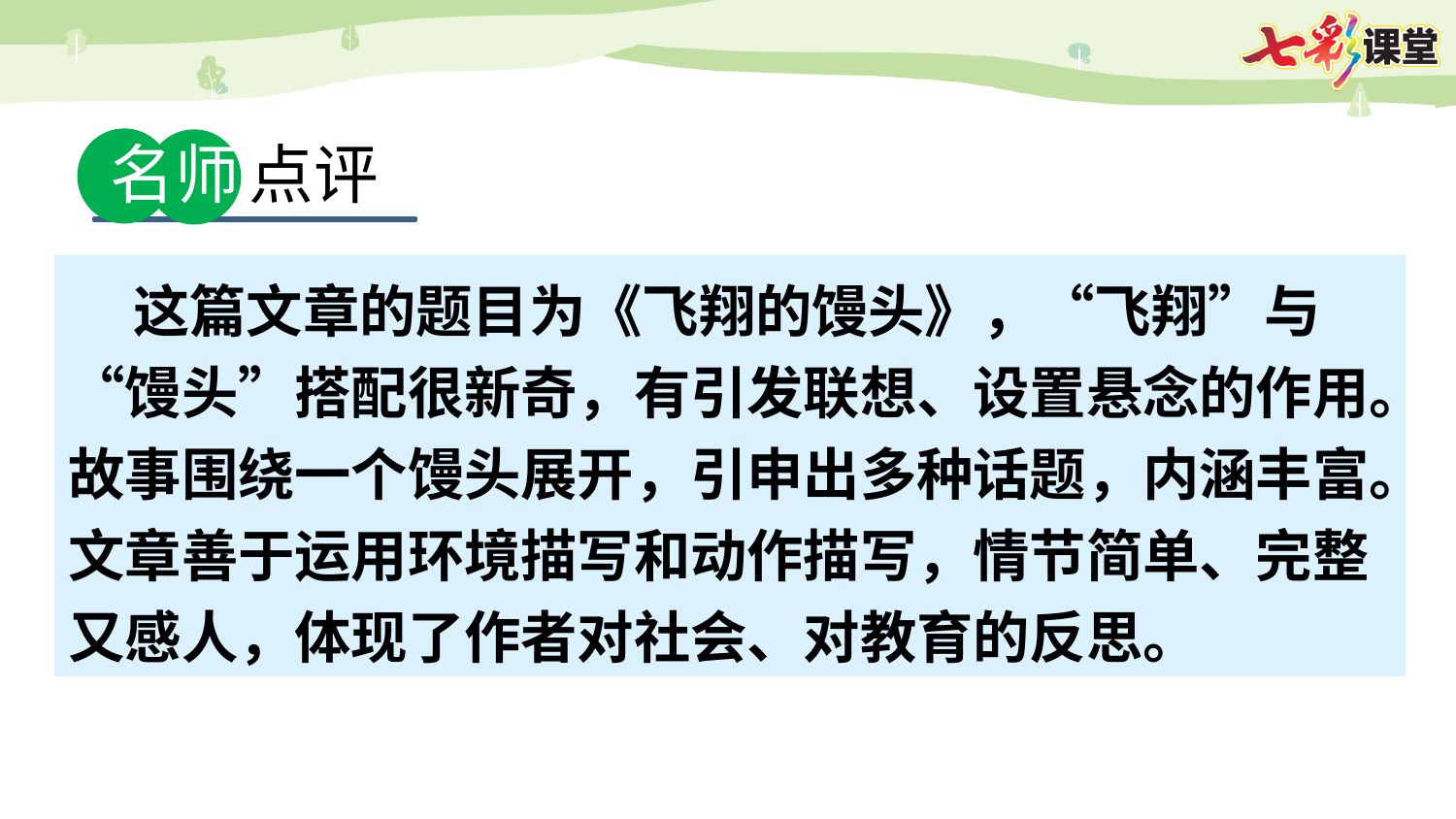

名师 点评

    这篇文章的题目为《飞翔的馒头》，“飞翔”与“馒头”搭配很新奇，有引发联想、设置悬念的作用。故事围绕一个馒头展开，引申出多种话题，内涵丰富。文章善于运用环境描写和动作描写，情节简单、完整又感人，体现了作者对社会、对教育的反思。